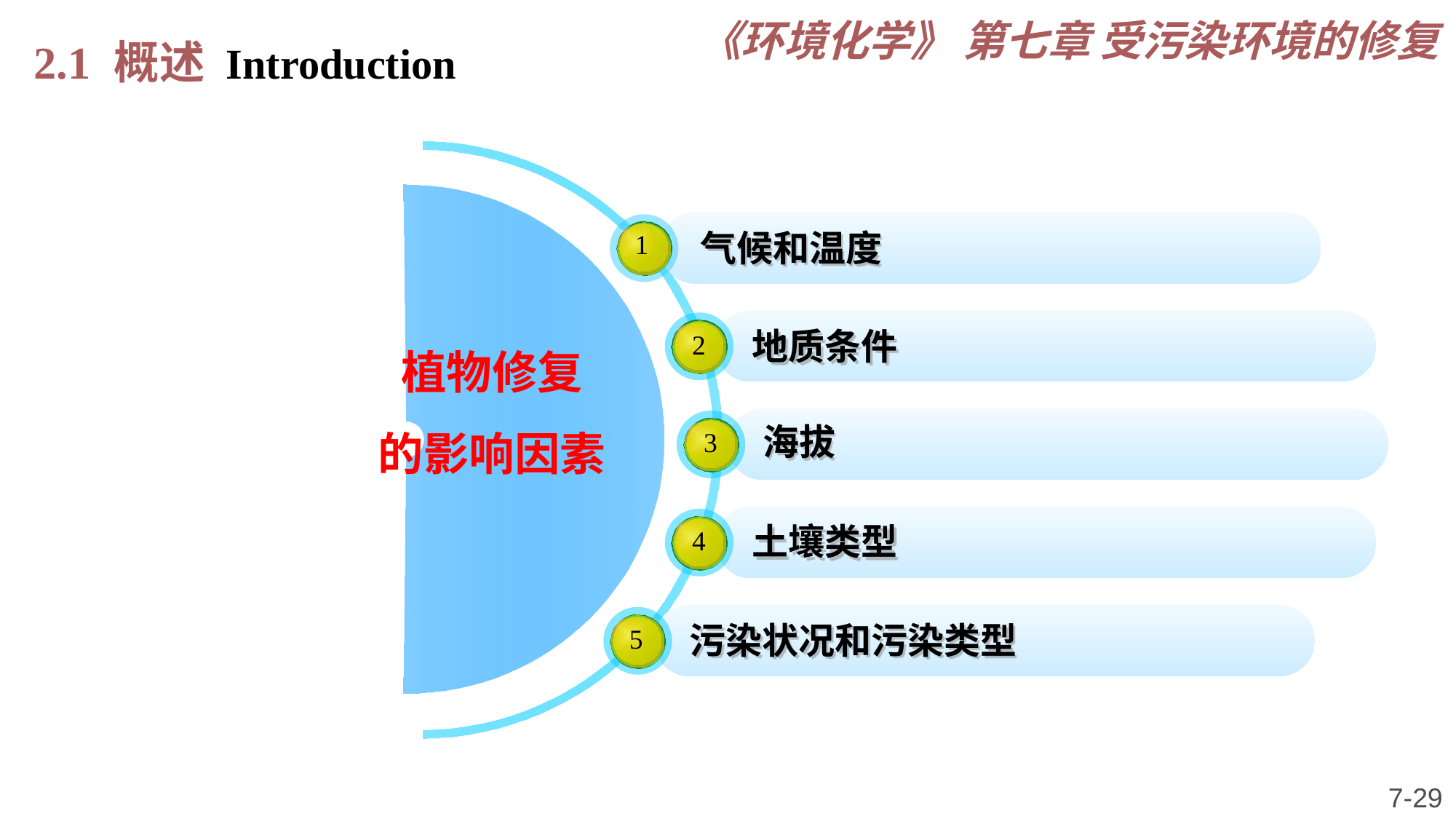

《环境化学》 第七章 受污染环境的修复
2.1 概述 Introduction

气候和温度
1

地质条件
2
植物修复
的影响因素

海拔
3

土壤类型
4

5
污染状况和污染类型
7-29